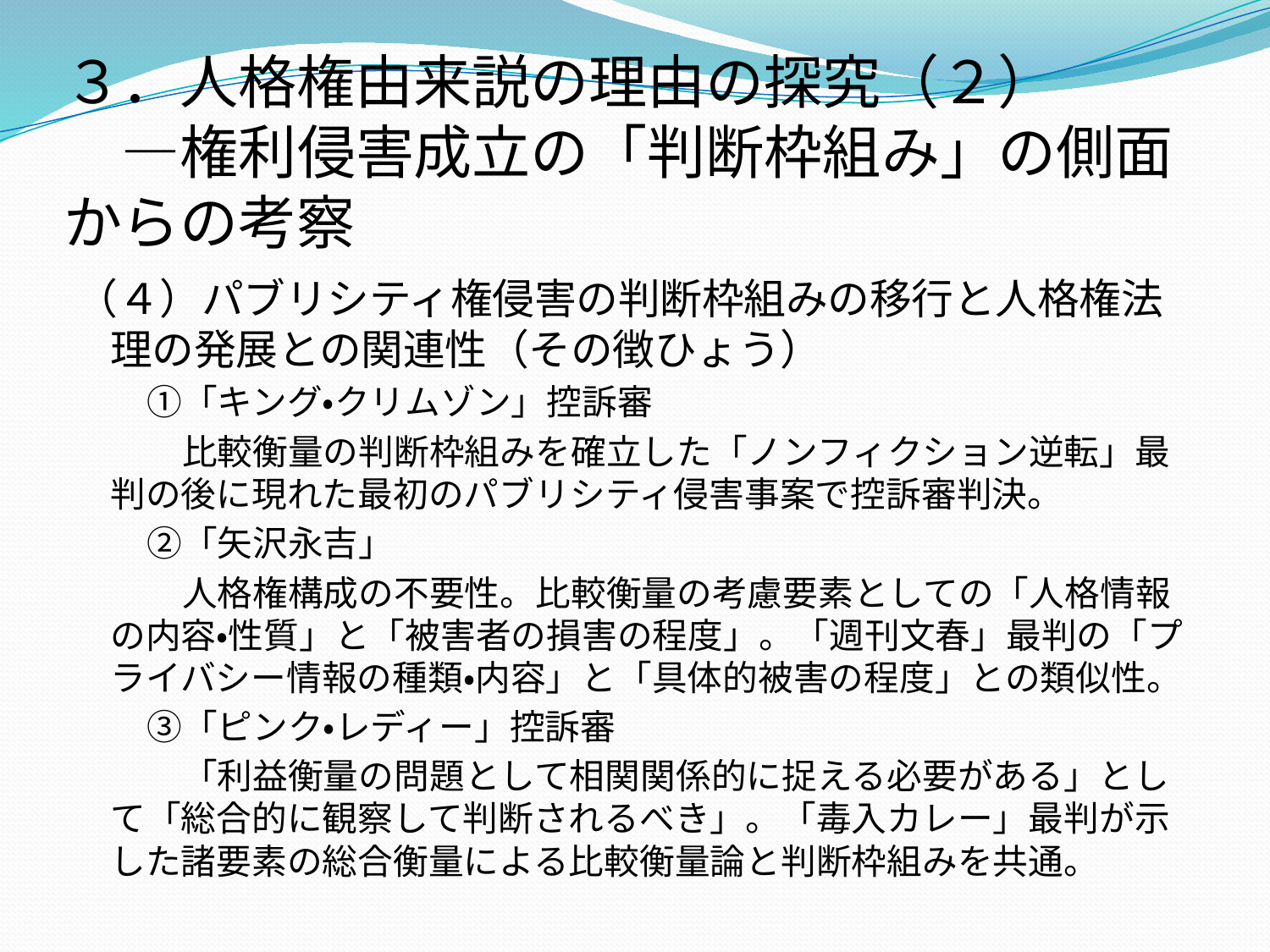

# ３．人格権由来説の理由の探究（２） 　―権利侵害成立の「判断枠組み」の側面からの考察
（４）パブリシティ権侵害の判断枠組みの移行と人格権法理の発展との関連性（その徴ひょう）
　　①「キング・クリムゾン」控訴審
　　　比較衡量の判断枠組みを確立した「ノンフィクション逆転」最判の後に現れた最初のパブリシティ侵害事案で控訴審判決。
　　②「矢沢永吉」
　　　人格権構成の不要性。比較衡量の考慮要素としての「人格情報の内容・性質」と「被害者の損害の程度」。「週刊文春」最判の「プライバシー情報の種類・内容」と「具体的被害の程度」との類似性。
　　③「ピンク・レディー」控訴審
　　　「利益衡量の問題として相関関係的に捉える必要がある」として「総合的に観察して判断されるべき」。「毒入カレー」最判が示した諸要素の総合衡量による比較衡量論と判断枠組みを共通。